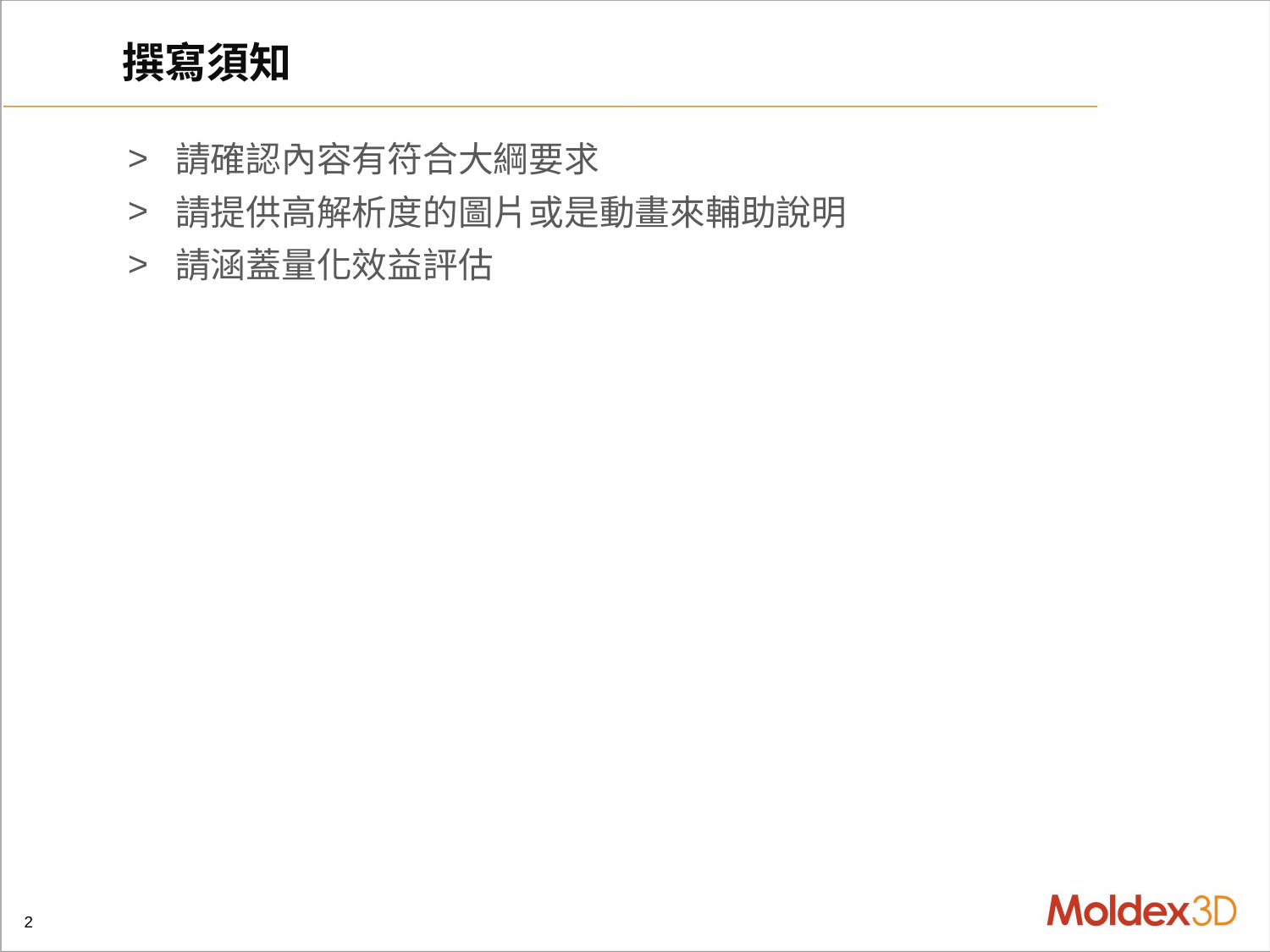

# 撰寫須知
請確認內容有符合大綱要求
請提供高解析度的圖片或是動畫來輔助說明
請涵蓋量化效益評估